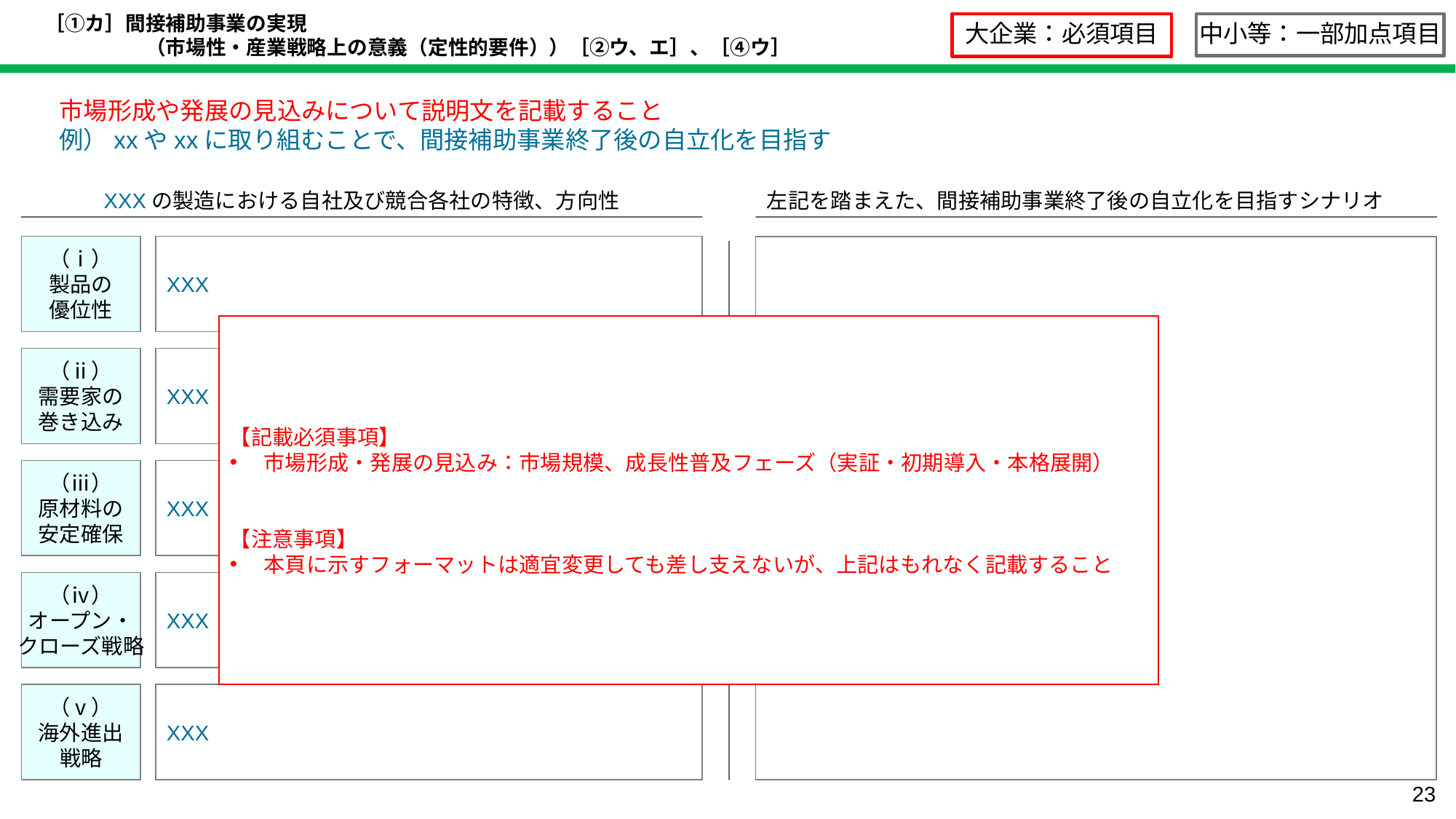

# ［①カ］間接補助事業の実現 　　　　　（市場性・産業戦略上の意義（定性的要件））［②ウ、エ］、［④ウ］
大企業：必須項目
中小等：一部加点項目
市場形成や発展の見込みについて説明文を記載すること
例）xxやxxに取り組むことで、間接補助事業終了後の自立化を目指す
XXXの製造における自社及び競合各社の特徴、方向性
左記を踏まえた、間接補助事業終了後の自立化を目指すシナリオ
XXX
（ⅰ）
製品の
優位性
XXX
【記載必須事項】
市場形成・発展の見込み：市場規模、成長性普及フェーズ（実証・初期導入・本格展開）

【注意事項】
本頁に示すフォーマットは適宜変更しても差し支えないが、上記はもれなく記載すること
（ⅱ）
需要家の
巻き込み
XXX
（ⅲ）
原材料の
安定確保
XXX

（ⅳ）
オープン・
クローズ戦略
XXX
（ⅴ）
海外進出
戦略
XXX
23